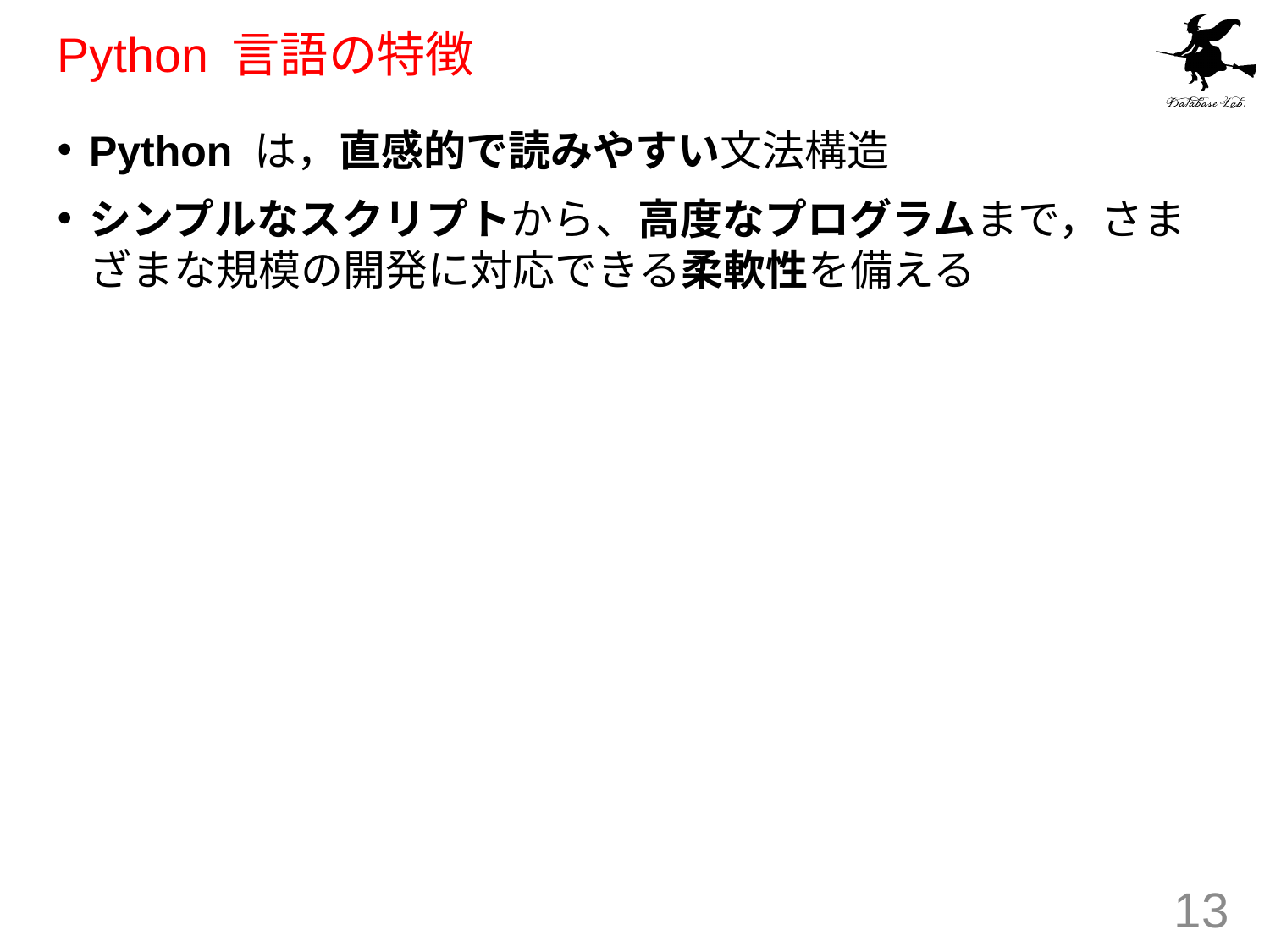

# Python 言語の特徴
Python は，直感的で読みやすい文法構造
シンプルなスクリプトから、高度なプログラムまで，さまざまな規模の開発に対応できる柔軟性を備える
13